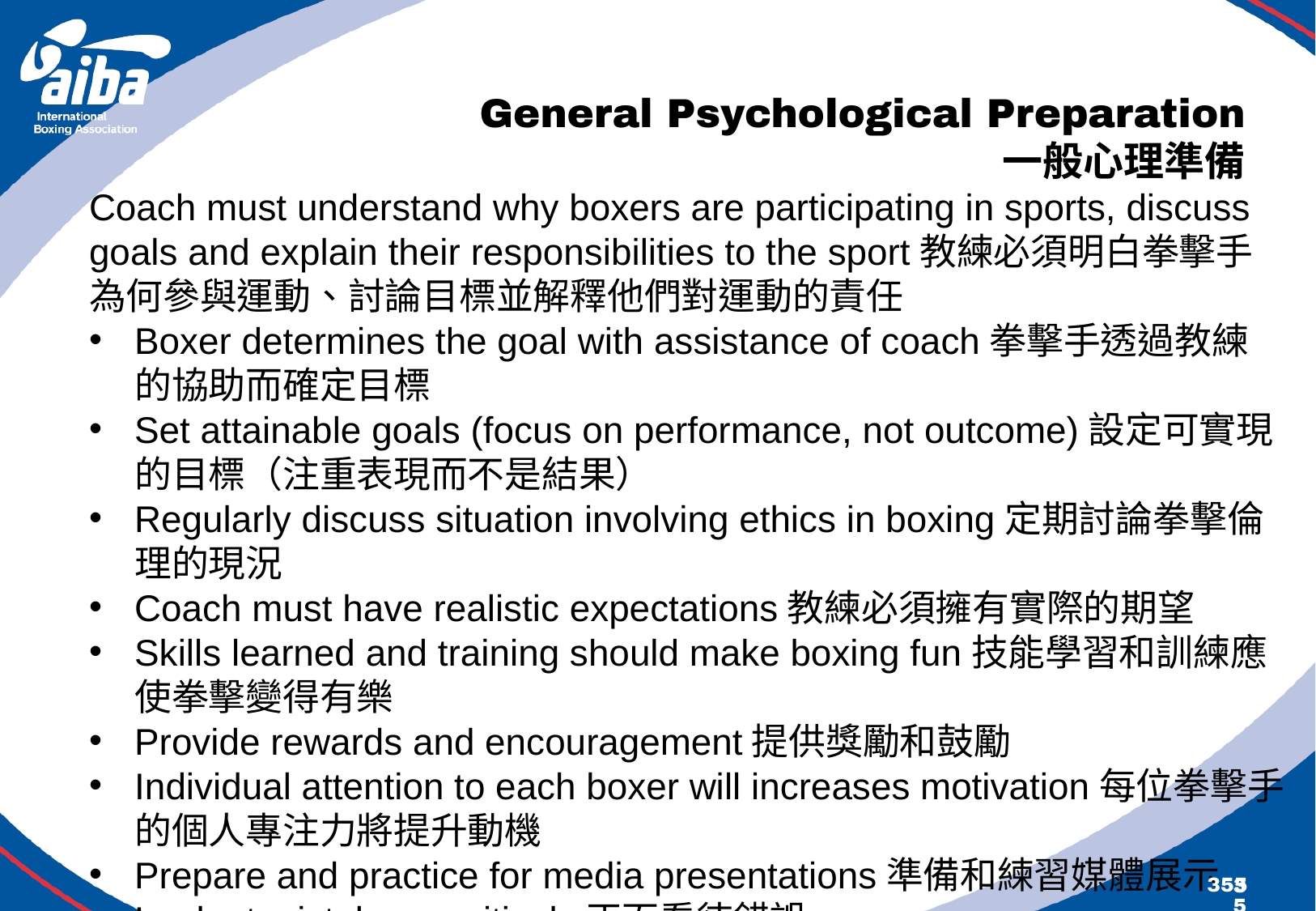

# General Psychological Preparation 一般心理準備
Coach must understand why boxers are participating in sports, discuss goals and explain their responsibilities to the sport教練必須明白拳擊手為何參與運動、討論目標並解釋他們對運動的責任
Boxer determines the goal with assistance of coach拳擊手透過教練的協助而確定目標
Set attainable goals (focus on performance, not outcome)設定可實現的目標（注重表現而不是結果）
Regularly discuss situation involving ethics in boxing定期討論拳擊倫理的現況
Coach must have realistic expectations教練必須擁有實際的期望
Skills learned and training should make boxing fun技能學習和訓練應使拳擊變得有樂
Provide rewards and encouragement提供獎勵和鼓勵
Individual attention to each boxer will increases motivation每位拳擊手的個人專注力將提升動機
Prepare and practice for media presentations準備和練習媒體展示
Look at mistakes positively正面看待錯誤
355
355